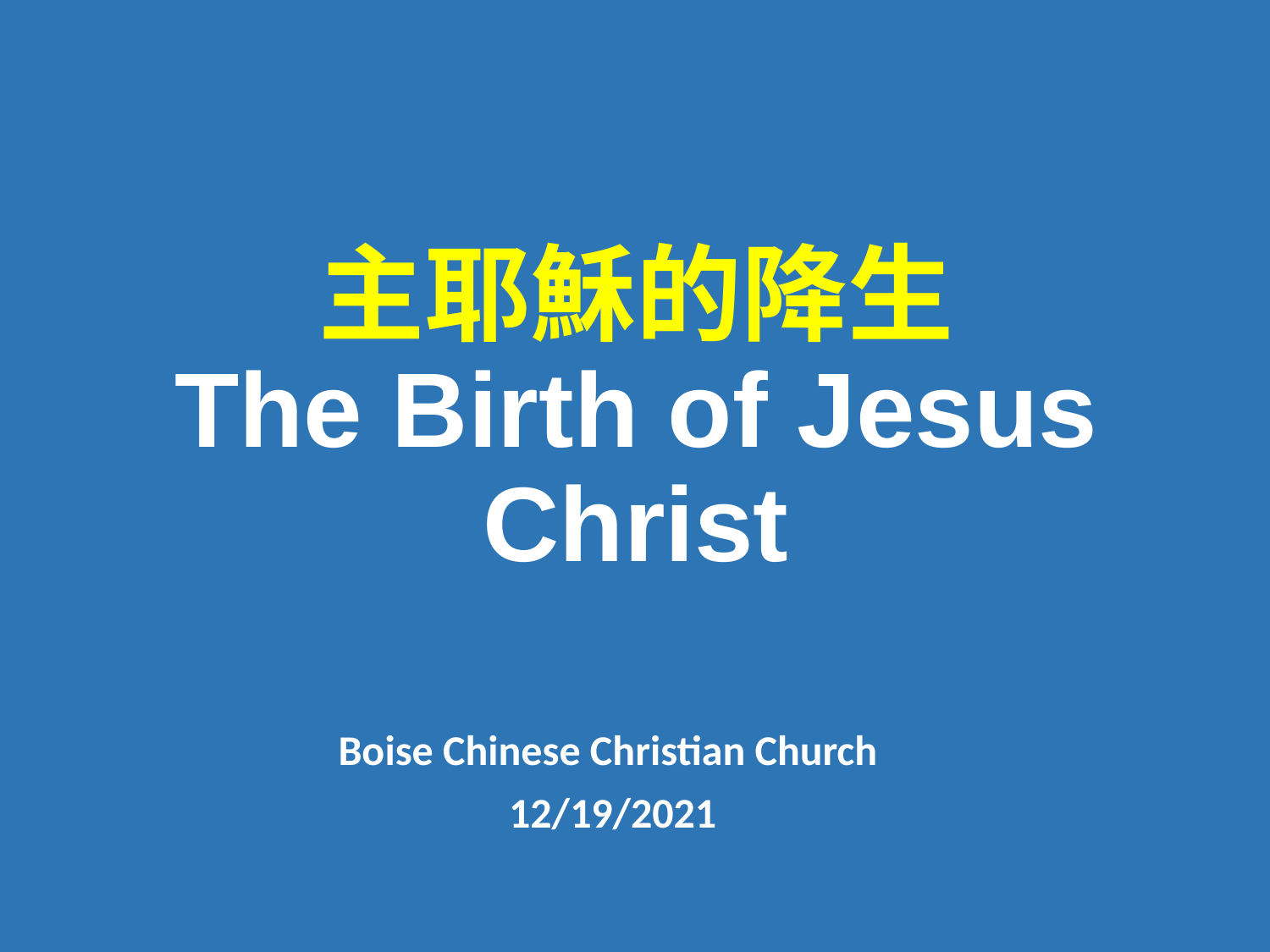

# 主耶穌的降生 The Birth of Jesus Christ
Boise Chinese Christian Church
12/19/2021